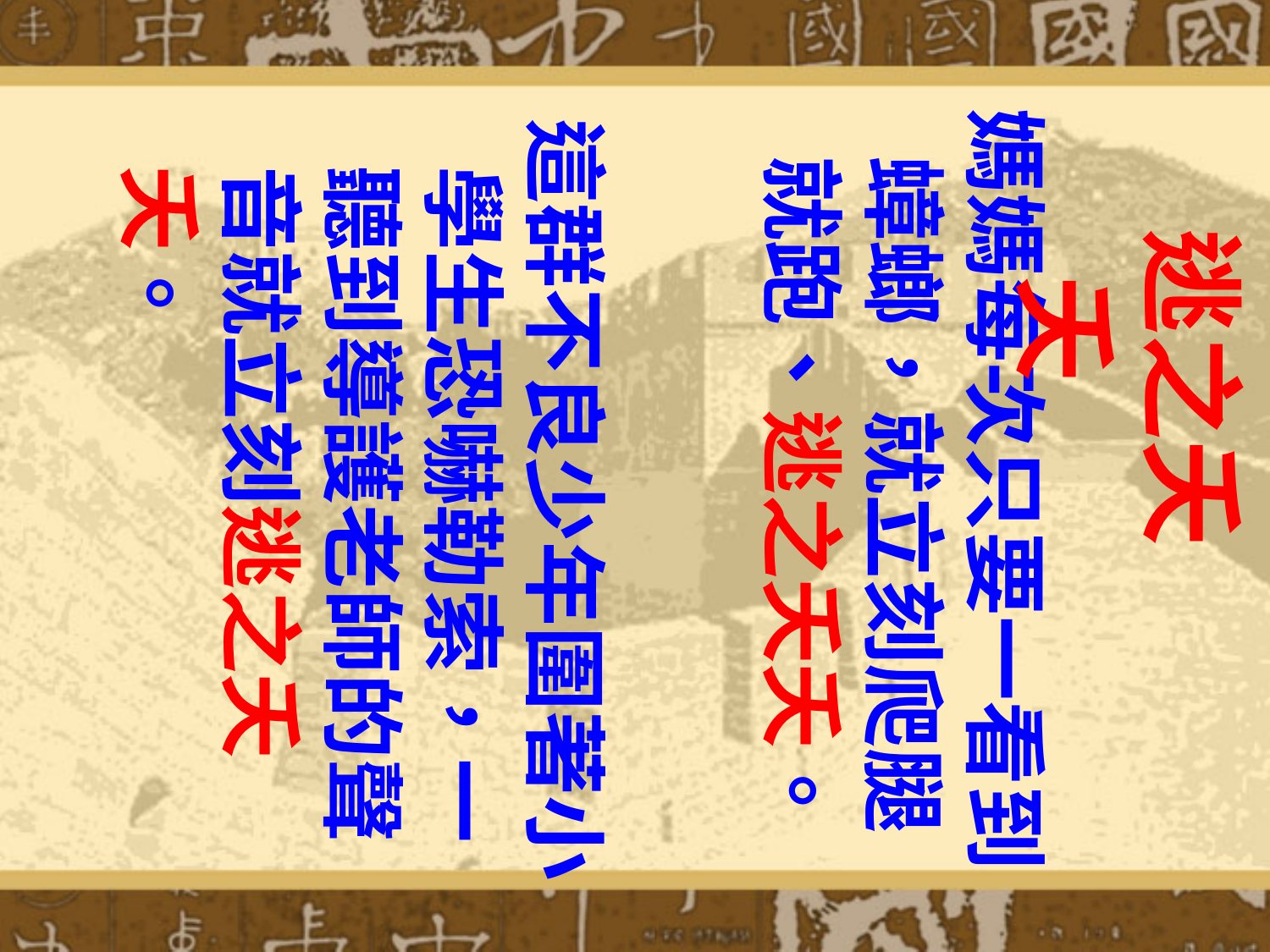

媽媽每次只要一看到蟑螂，就立刻爬腿就跑、逃之夭夭。
這群不良少年圍著小學生恐嚇勒索，一聽到導護老師的聲音就立刻逃之夭夭。
逃之夭夭